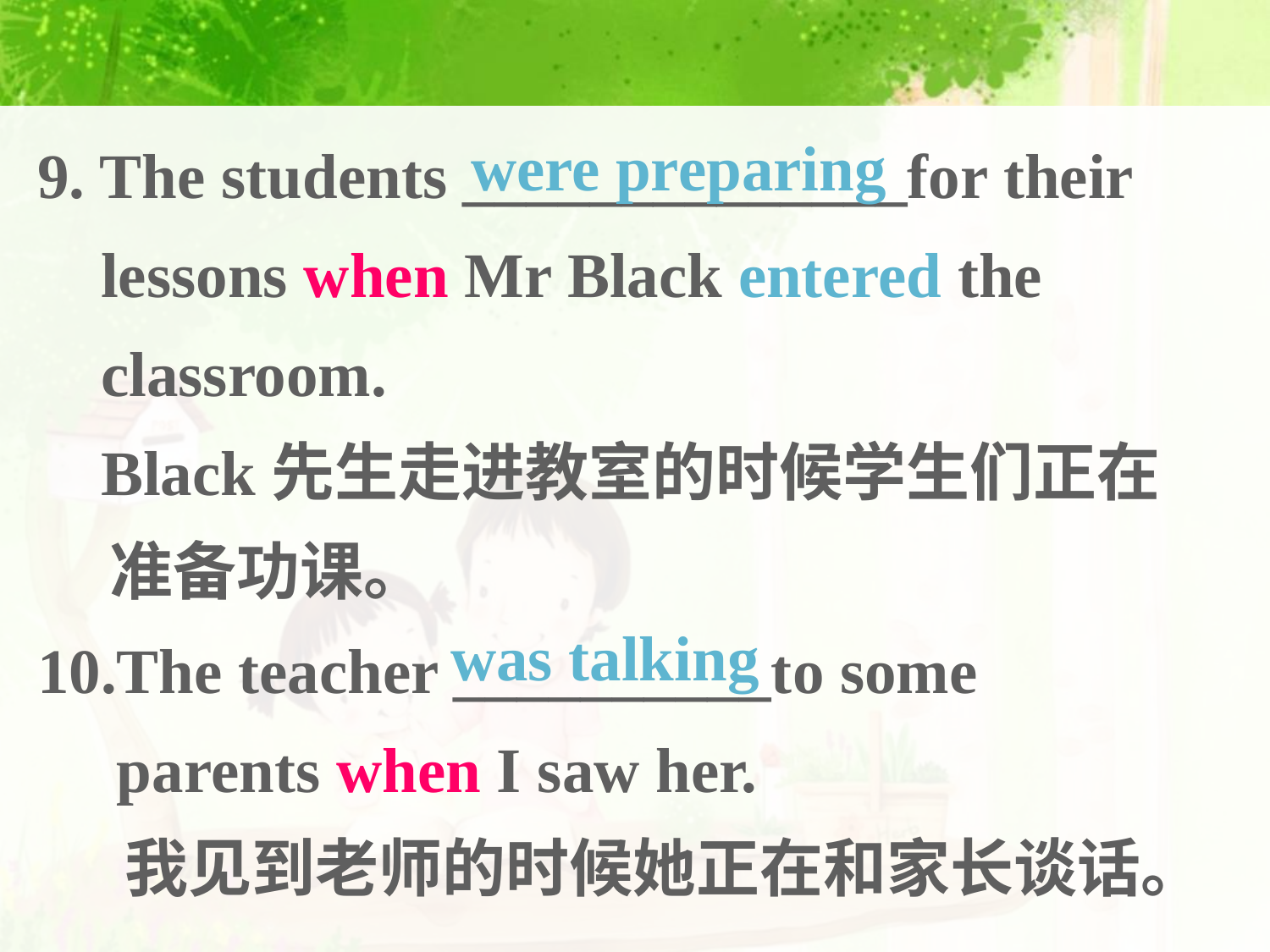

9. The students ______________for their
    lessons when Mr Black entered the
    classroom.
    Black先生走进教室的时候学生们正在
    准备功课。
10.The teacher __________to some
     parents when I saw her.
     我见到老师的时候她正在和家长谈话。
were preparing
was talking